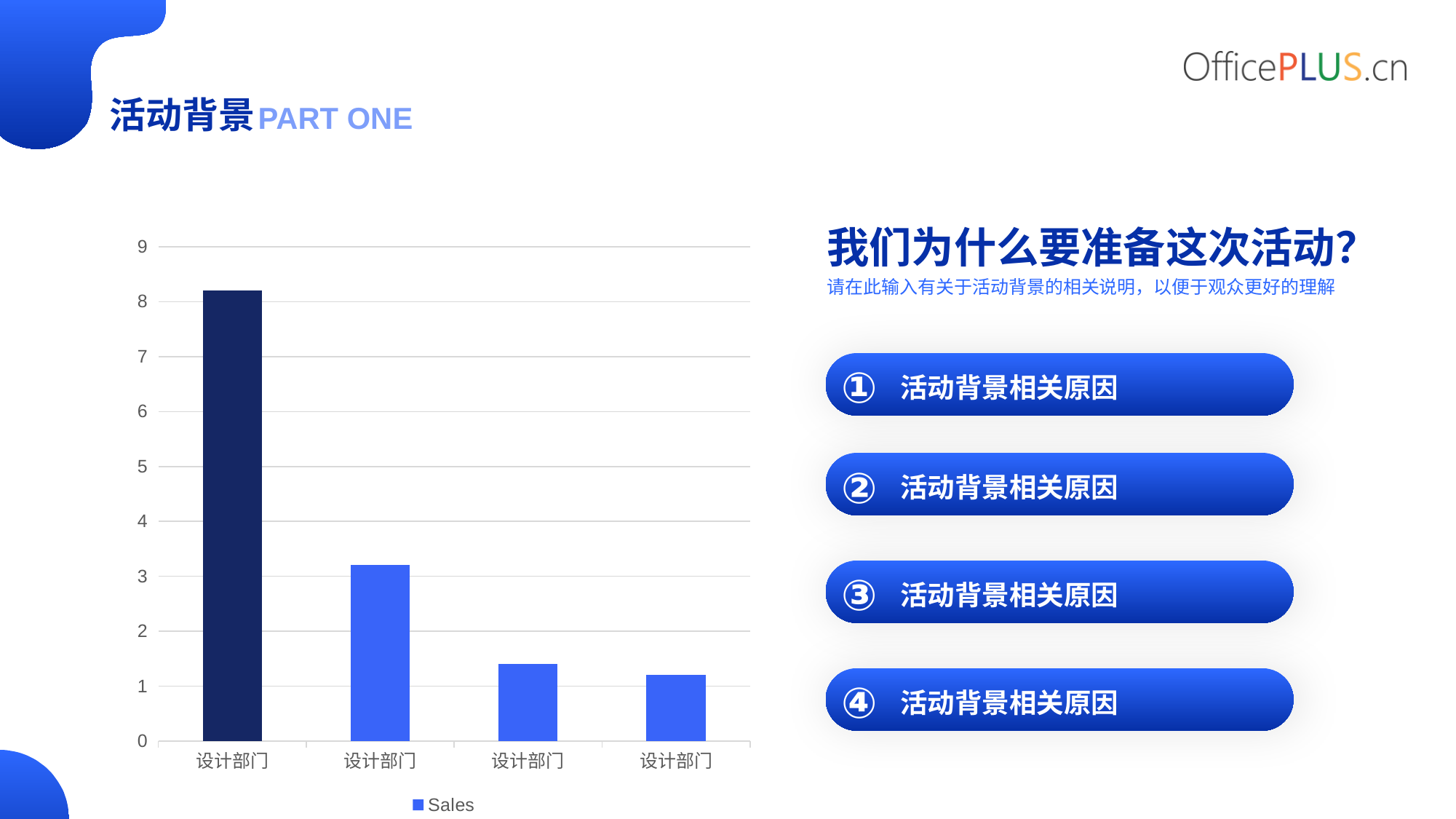

活动背景
PART ONE
我们为什么要准备这次活动？

### Chart

| Category | Sales |
|---|---|
| 设计部门 | 8.2 |
| 设计部门 | 3.2 |
| 设计部门 | 1.4 |
| 设计部门 | 1.2 |
请在此输入有关于活动背景的相关说明，以便于观众更好的理解
①

活动背景相关原因
②

活动背景相关原因
③

活动背景相关原因
④

活动背景相关原因